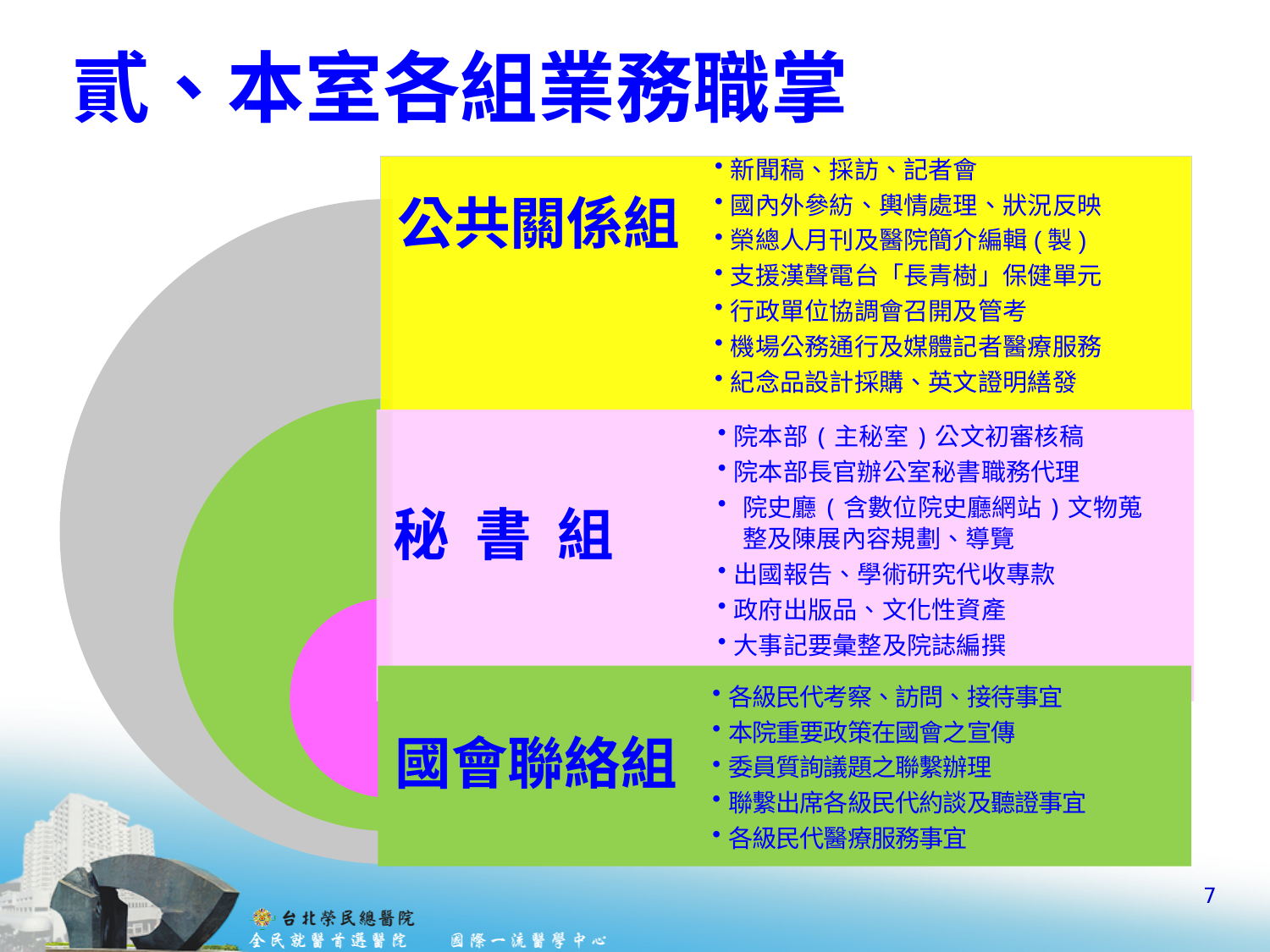

貳、本室各組業務職掌
新聞稿、採訪、記者會
國內外參紡、輿情處理、狀況反映
榮總人月刊及醫院簡介編輯(製)
支援漢聲電台「長青樹」保健單元
行政單位協調會召開及管考
機場公務通行及媒體記者醫療服務
紀念品設計採購、英文證明繕發

公共關係組

秘  書  組
國會聯絡組

院本部(主秘室)公文初審核稿
院本部長官辦公室秘書職務代理
院史廳(含數位院史廳網站)文物蒐整及陳展內容規劃、導覽
出國報告、學術研究代收專款
政府出版品、文化性資產
大事記要彙整及院誌編撰

各級民代考察、訪問、接待事宜
本院重要政策在國會之宣傳
委員質詢議題之聯繫辦理
聯繫出席各級民代約談及聽證事宜
各級民代醫療服務事宜

7